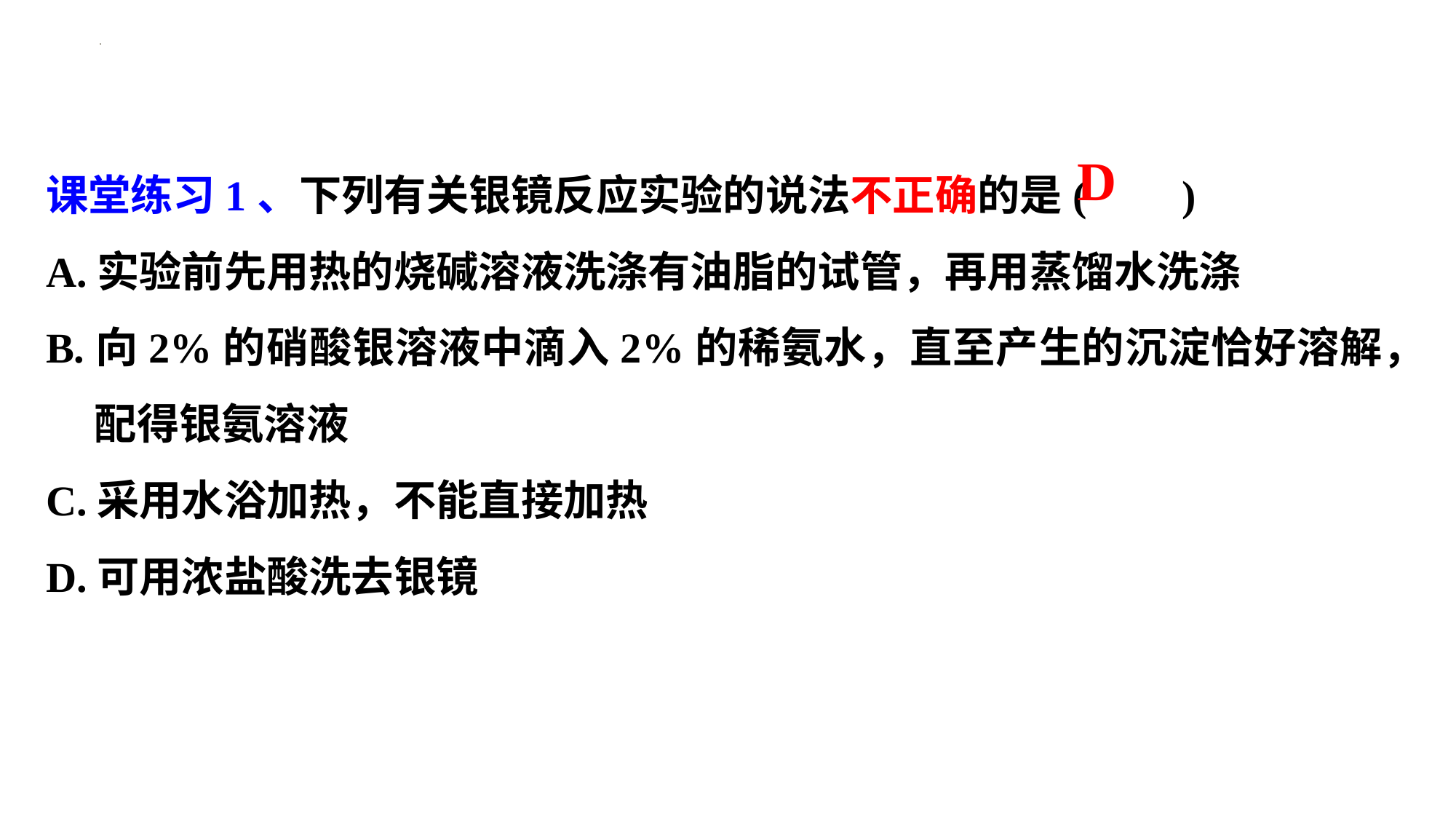

课堂练习1、下列有关银镜反应实验的说法不正确的是(         )
A.实验前先用热的烧碱溶液洗涤有油脂的试管，再用蒸馏水洗涤
B.向2%的硝酸银溶液中滴入2%的稀氨水，直至产生的沉淀恰好溶解，
    配得银氨溶液
C.采用水浴加热，不能直接加热
D.可用浓盐酸洗去银镜
D